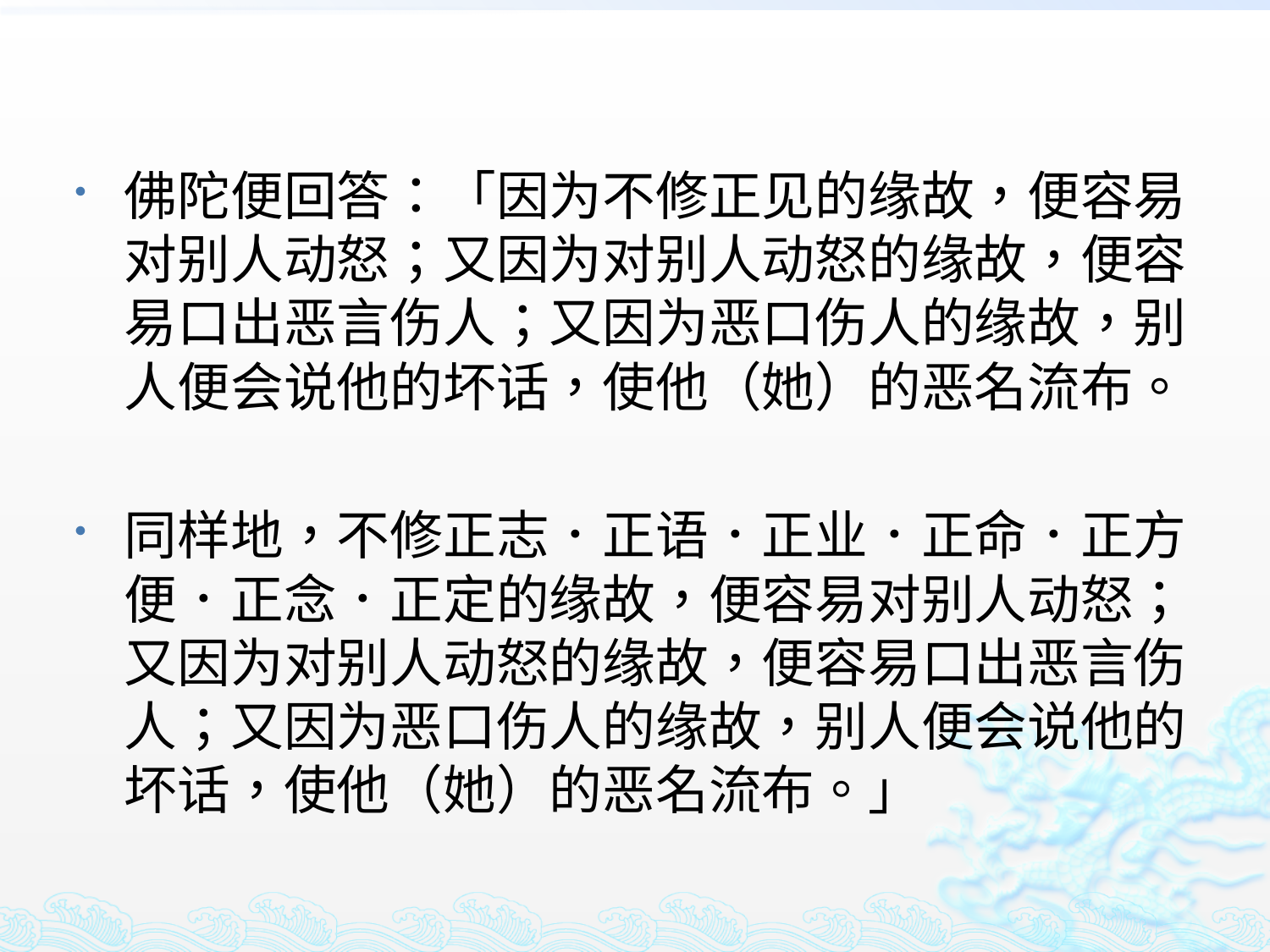

佛陀便回答：「因为不修正见的缘故，便容易对别人动怒；又因为对别人动怒的缘故，便容易口出恶言伤人；又因为恶口伤人的缘故，别人便会说他的坏话，使他（她）的恶名流布。

同样地，不修正志．正语．正业．正命．正方便．正念．正定的缘故，便容易对别人动怒；又因为对别人动怒的缘故，便容易口出恶言伤人；又因为恶口伤人的缘故，别人便会说他的坏话，使他（她）的恶名流布。」